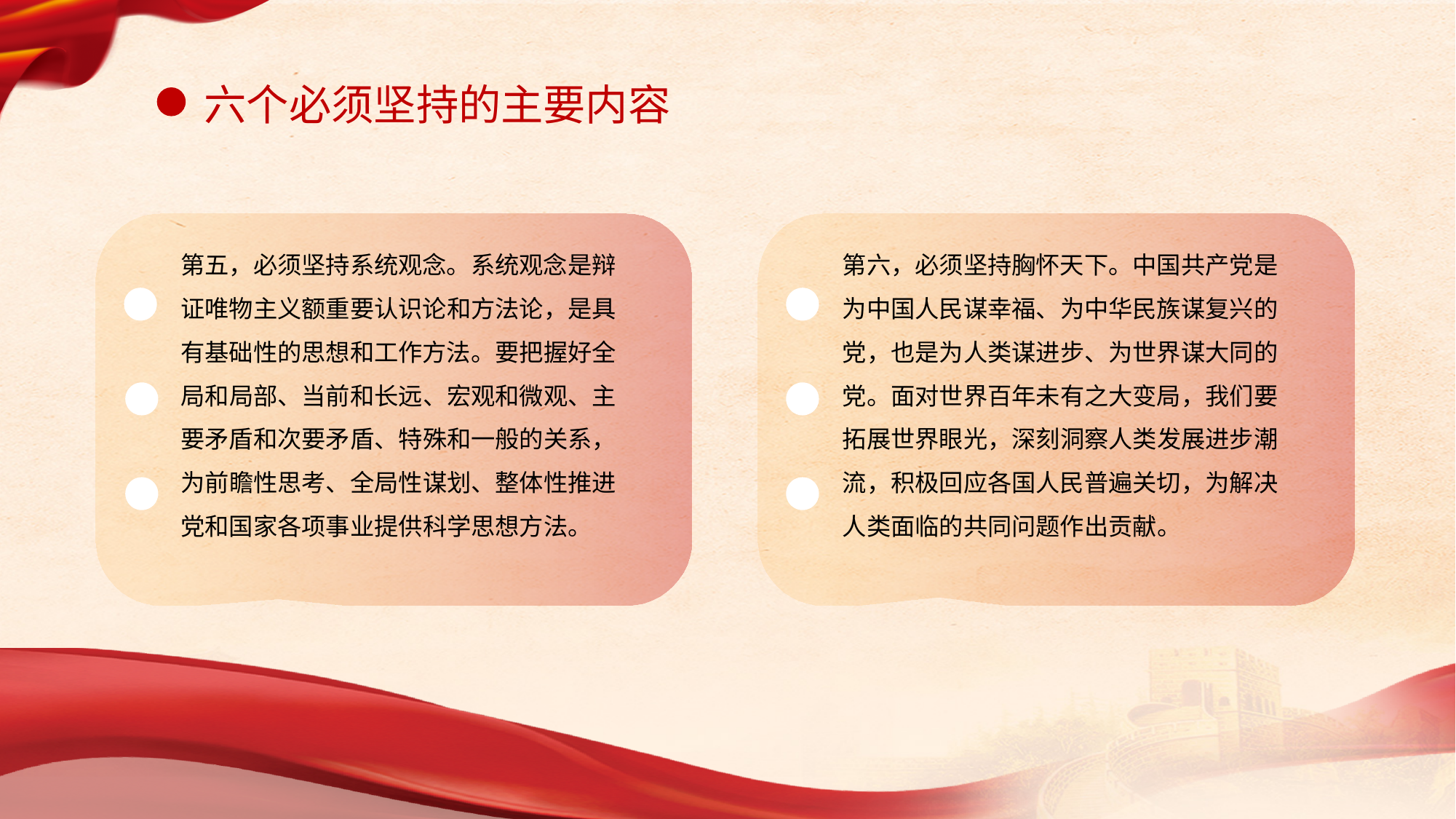

六个必须坚持的主要内容

第五，必须坚持系统观念。系统观念是辩证唯物主义额重要认识论和方法论，是具有基础性的思想和工作方法。要把握好全局和局部、当前和长远、宏观和微观、主要矛盾和次要矛盾、特殊和一般的关系，为前瞻性思考、全局性谋划、整体性推进党和国家各项事业提供科学思想方法。
第六，必须坚持胸怀天下。中国共产党是为中国人民谋幸福、为中华民族谋复兴的党，也是为人类谋进步、为世界谋大同的党。面对世界百年未有之大变局，我们要拓展世界眼光，深刻洞察人类发展进步潮流，积极回应各国人民普遍关切，为解决人类面临的共同问题作出贡献。